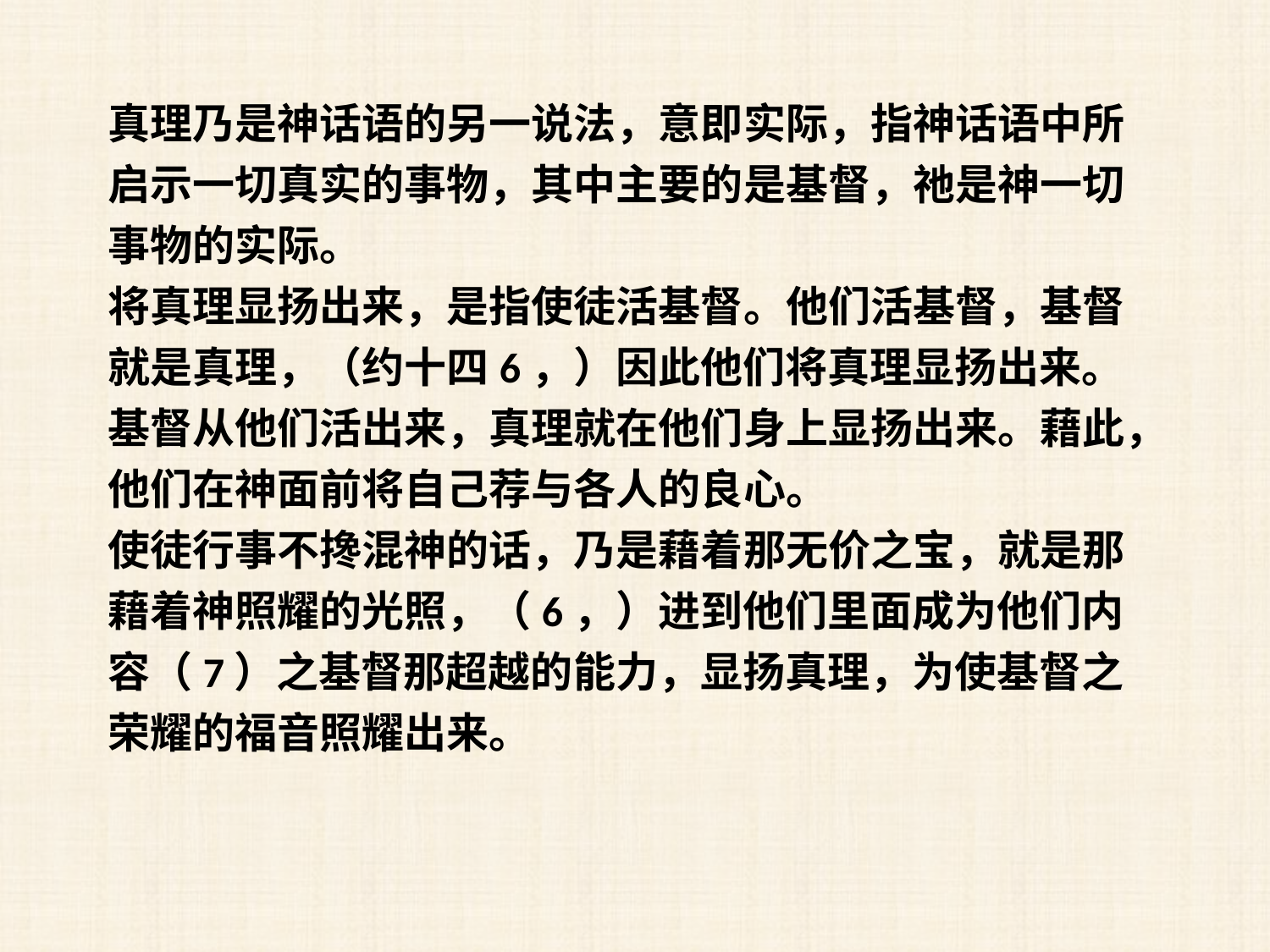

真理乃是神话语的另一说法，意即实际，指神话语中所启示一切真实的事物，其中主要的是基督，祂是神一切事物的实际。
将真理显扬出来，是指使徒活基督。他们活基督，基督就是真理，（约十四6，）因此他们将真理显扬出来。基督从他们活出来，真理就在他们身上显扬出来。藉此，他们在神面前将自己荐与各人的良心。
使徒行事不搀混神的话，乃是藉着那无价之宝，就是那藉着神照耀的光照，（6，）进到他们里面成为他们内容（7）之基督那超越的能力，显扬真理，为使基督之荣耀的福音照耀出来。